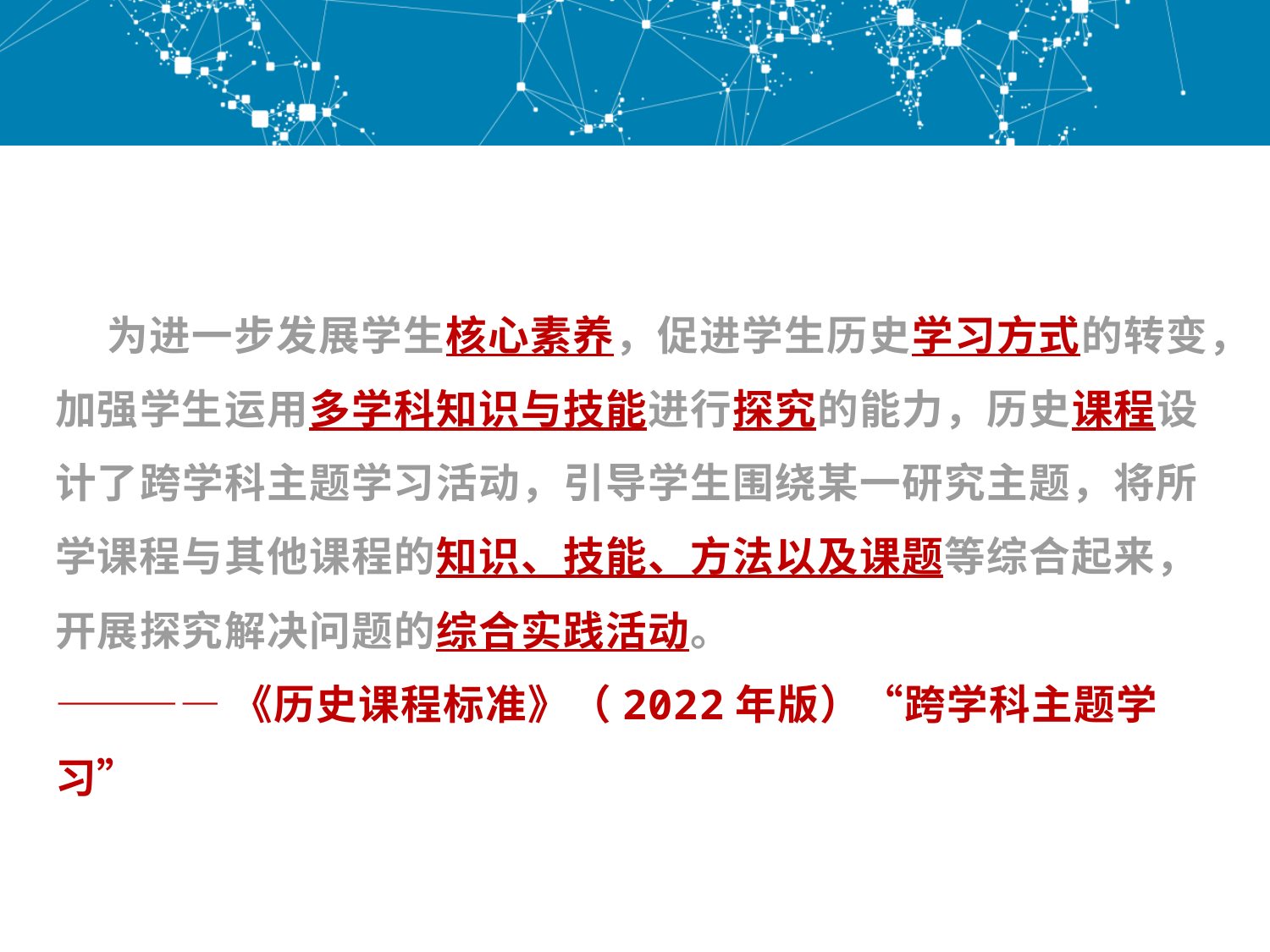

#

    为进一步发展学生核心素养，促进学生历史学习方式的转变，加强学生运用多学科知识与技能进行探究的能力，历史课程设计了跨学科主题学习活动，引导学生围绕某一研究主题，将所学课程与其他课程的知识、技能、方法以及课题等综合起来，开展探究解决问题的综合实践活动。
————《历史课程标准》（2022年版）“跨学科主题学习”